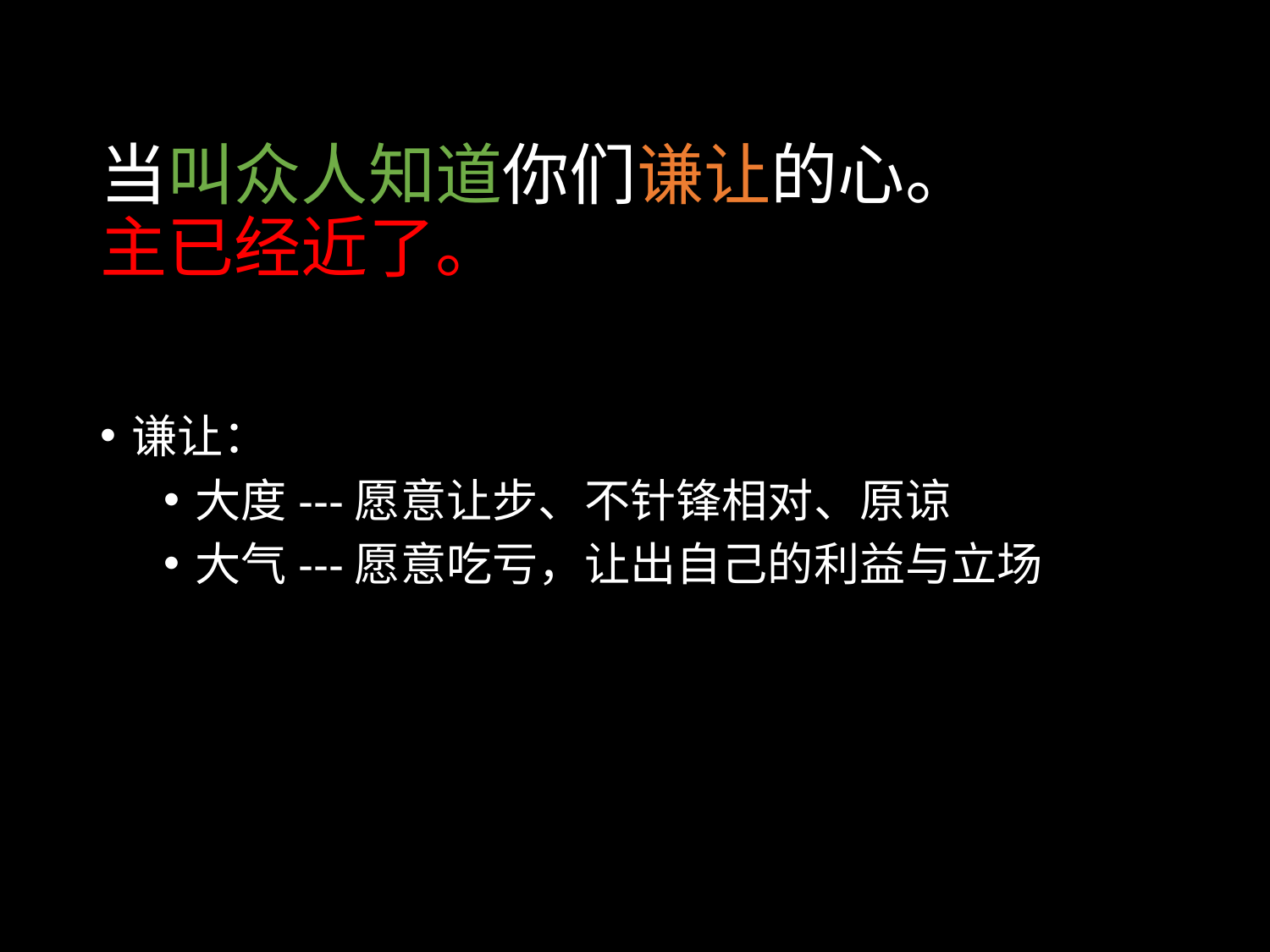

# 当叫众人知道你们谦让的心。 主已经近了。

谦让：
大度---愿意让步、不针锋相对、原谅
大气---愿意吃亏，让出自己的利益与立场